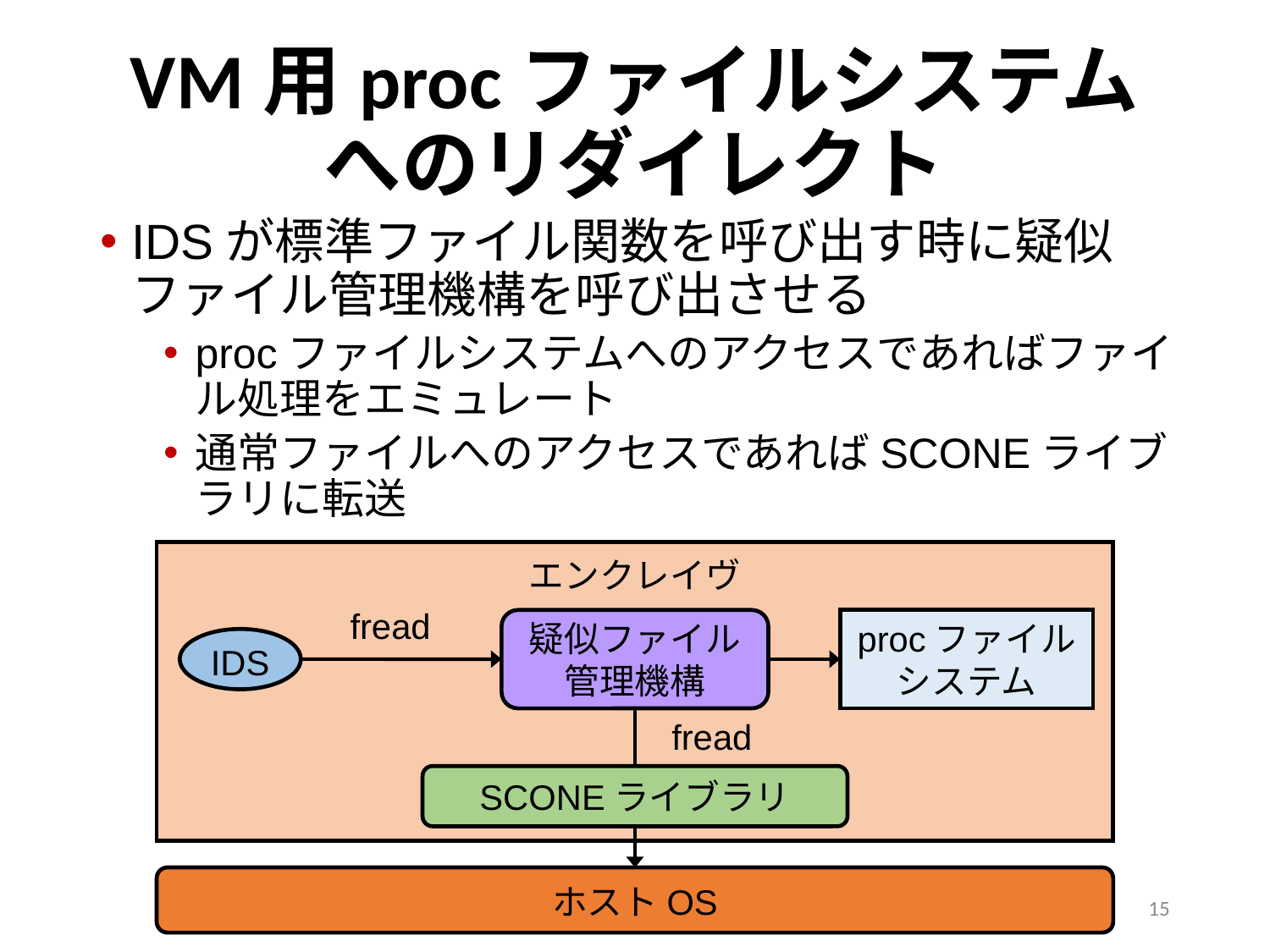

# VM用procファイルシステム へのリダイレクト
IDSが標準ファイル関数を呼び出す時に疑似ファイル管理機構を呼び出させる
procファイルシステムへのアクセスであればファイル処理をエミュレート
通常ファイルへのアクセスであればSCONEライブラリに転送

エンクレイヴ
fread
疑似ファイル
管理機構
procファイル
システム
IDS
fread
SCONEライブラリ
ホストOS
15